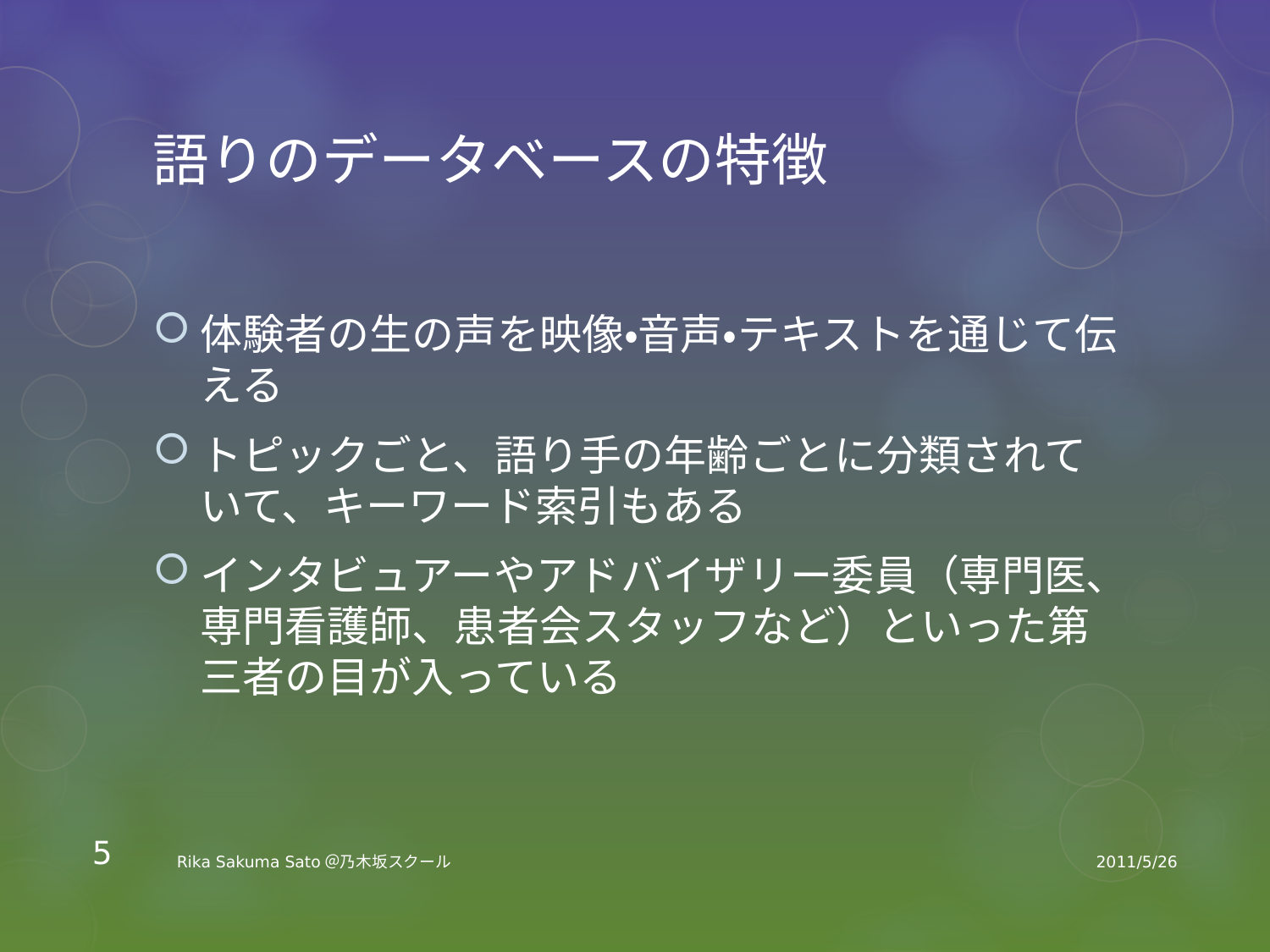

# 語りのデータベースの特徴
体験者の生の声を映像・音声・テキストを通じて伝える
トピックごと、語り手の年齢ごとに分類されていて、キーワード索引もある
インタビュアーやアドバイザリー委員（専門医、専門看護師、患者会スタッフなど）といった第三者の目が入っている

5
Rika Sakuma Sato＠乃木坂スクール
2011/5/26